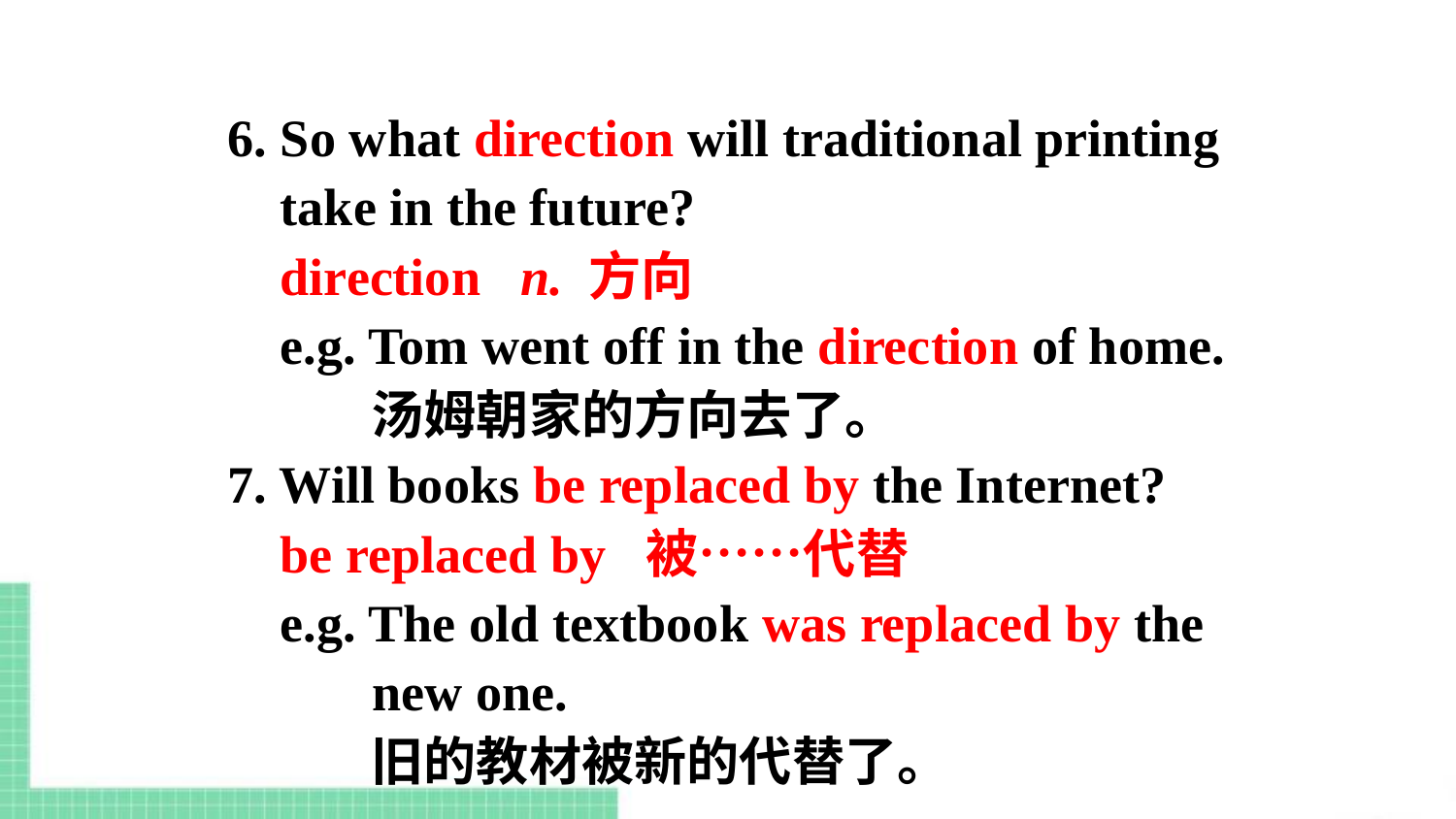

6. So what direction will traditional printing
    take in the future?
    direction   n. 方向
    e.g. Tom went off in the direction of home.
           汤姆朝家的方向去了。
7. Will books be replaced by the Internet?
    be replaced by  被……代替
    e.g. The old textbook was replaced by the
           new one.
           旧的教材被新的代替了。